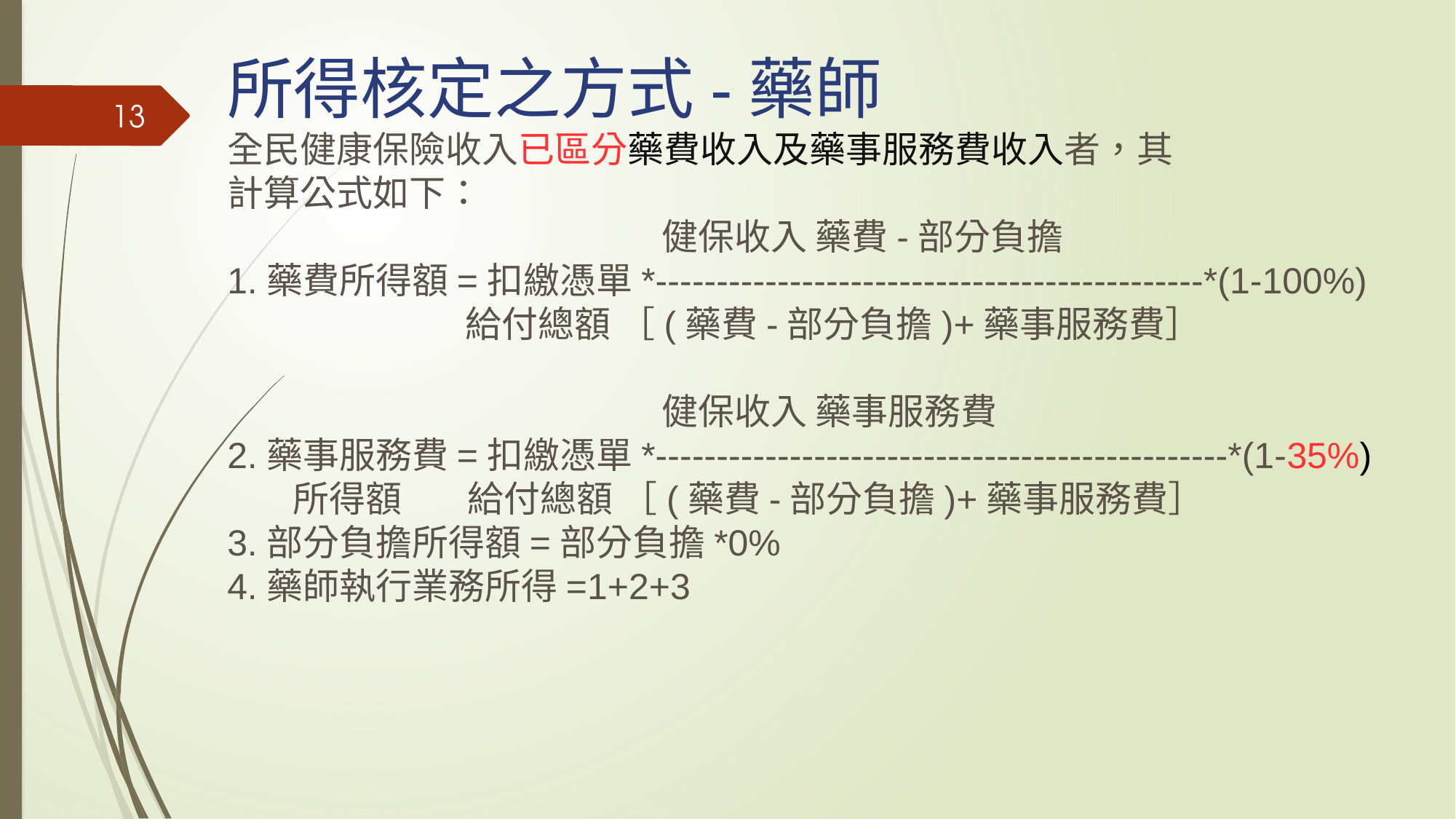

所得核定之方式-藥師
全民健康保險收入已區分藥費收入及藥事服務費收入者，其
計算公式如下：
                                                    健保收入 藥費-部分負擔
1.藥費所得額=扣繳憑單*---------------------------------------------*(1-100%)
                            給付總額 ［(藥費-部分負擔)+藥事服務費］

                                                    健保收入 藥事服務費
2.藥事服務費=扣繳憑單*-----------------------------------------------*(1-35%)
       所得額        給付總額 ［(藥費-部分負擔)+藥事服務費］
3.部分負擔所得額=部分負擔*0%
4.藥師執行業務所得=1+2+3

13